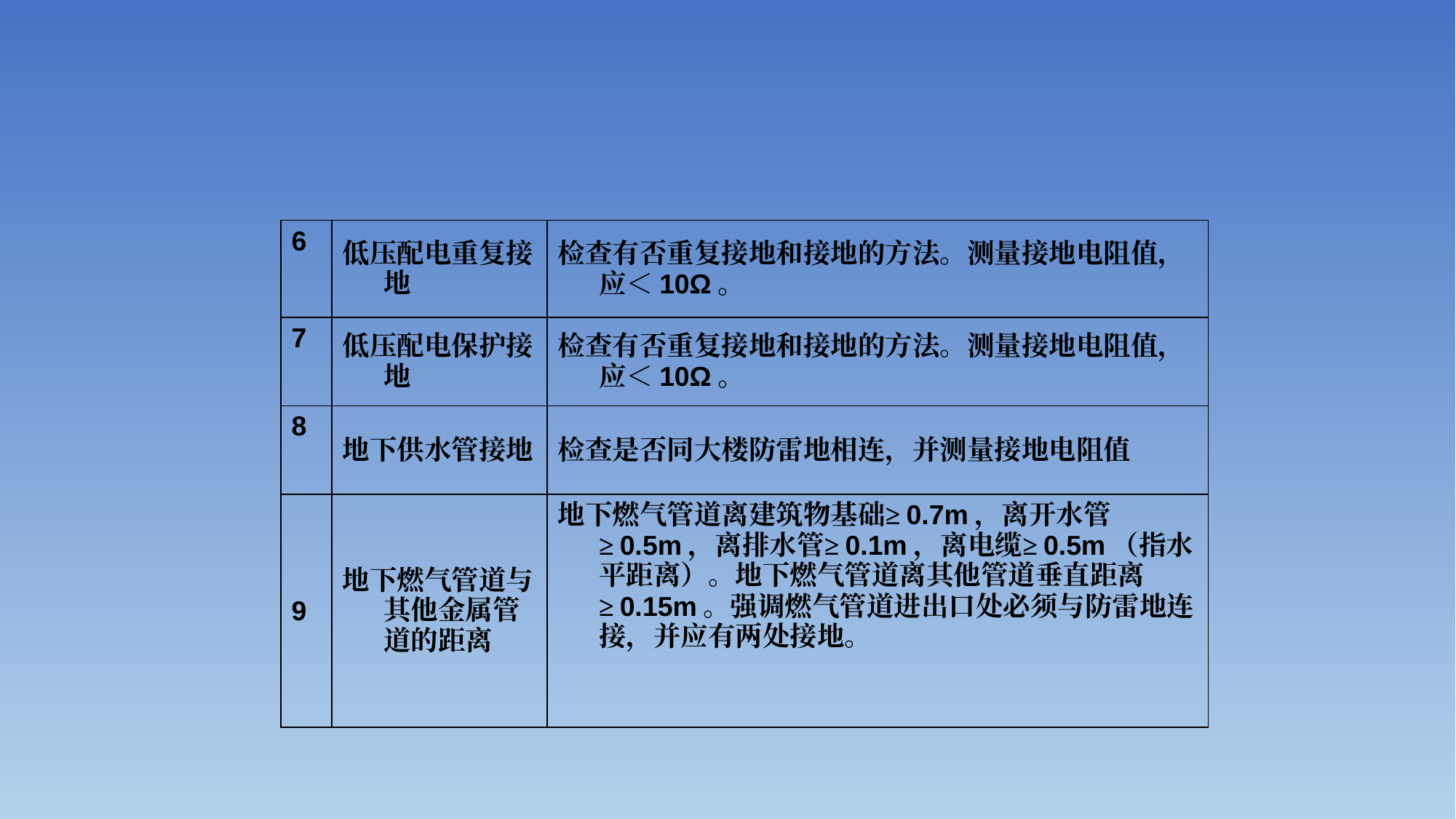

#
| 6 | 低压配电重复接地 | 检查有否重复接地和接地的方法。测量接地电阻值，应＜10Ω。 |
| --- | --- | --- |
| 7 | 低压配电保护接地 | 检查有否重复接地和接地的方法。测量接地电阻值，应＜10Ω。 |
| 8 | 地下供水管接地 | 检查是否同大楼防雷地相连，并测量接地电阻值 |
| 9 | 地下燃气管道与其他金属管道的距离 | 地下燃气管道离建筑物基础≥0.7m，离开水管≥0.5m，离排水管≥0.1m，离电缆≥0.5m（指水平距离）。地下燃气管道离其他管道垂直距离≥0.15m。强调燃气管道进出口处必须与防雷地连接，并应有两处接地。 |